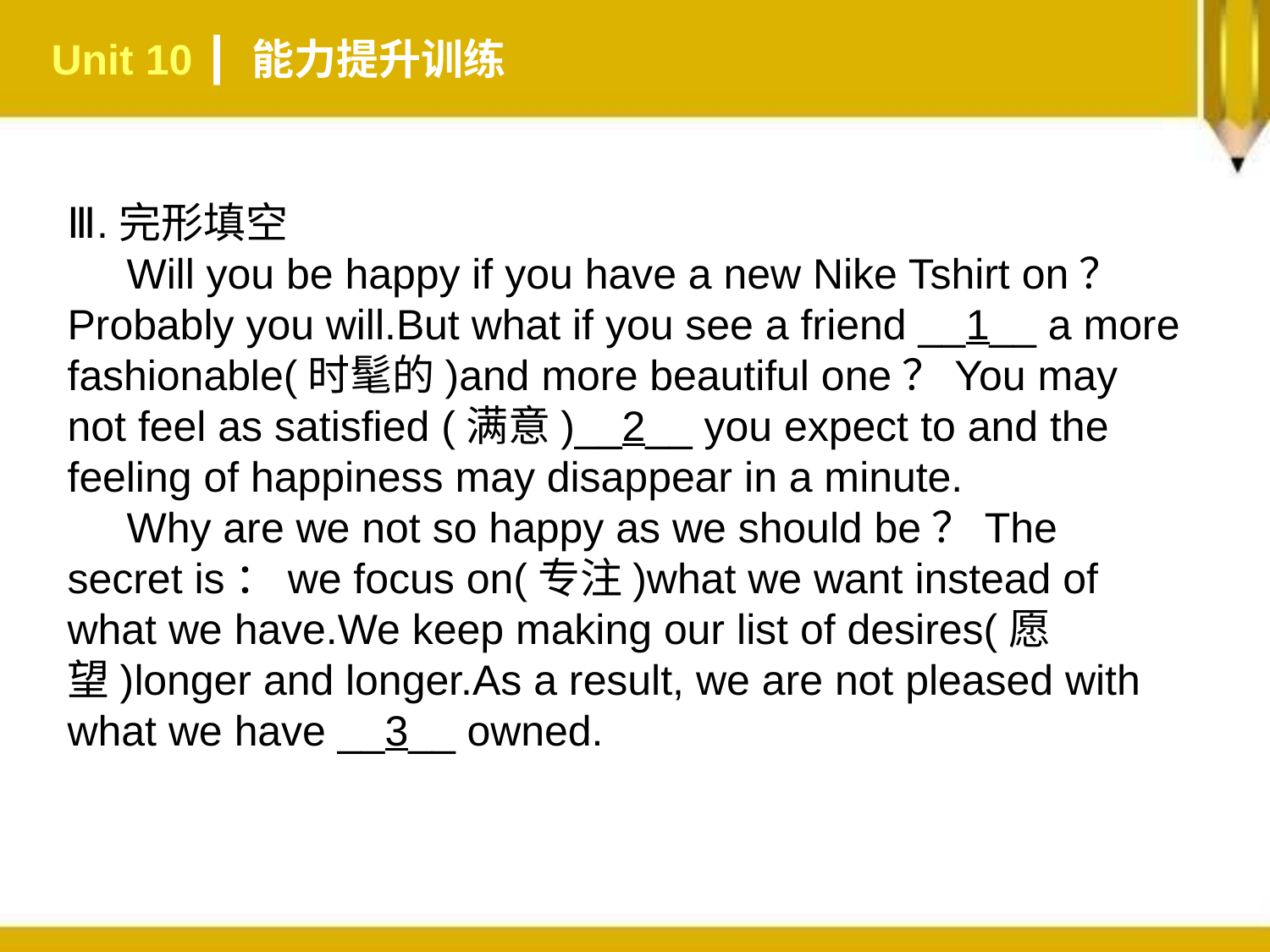

Unit 10 ┃ 能力提升训练
Ⅲ.完形填空
     Will you be happy if you have a new Nike T­shirt on？Probably you will.But what if you see a friend __1__ a more fashionable(时髦的)and more beautiful one？You may not feel as satisfied (满意)__2__ you expect to and the feeling of happiness may disappear in a minute.
     Why are we not so happy as we should be？The secret is：we focus on(专注)what we want instead of what we have.We keep making our list of desires(愿望)longer and longer.As a result, we are not pleased with what we have __3__ owned.